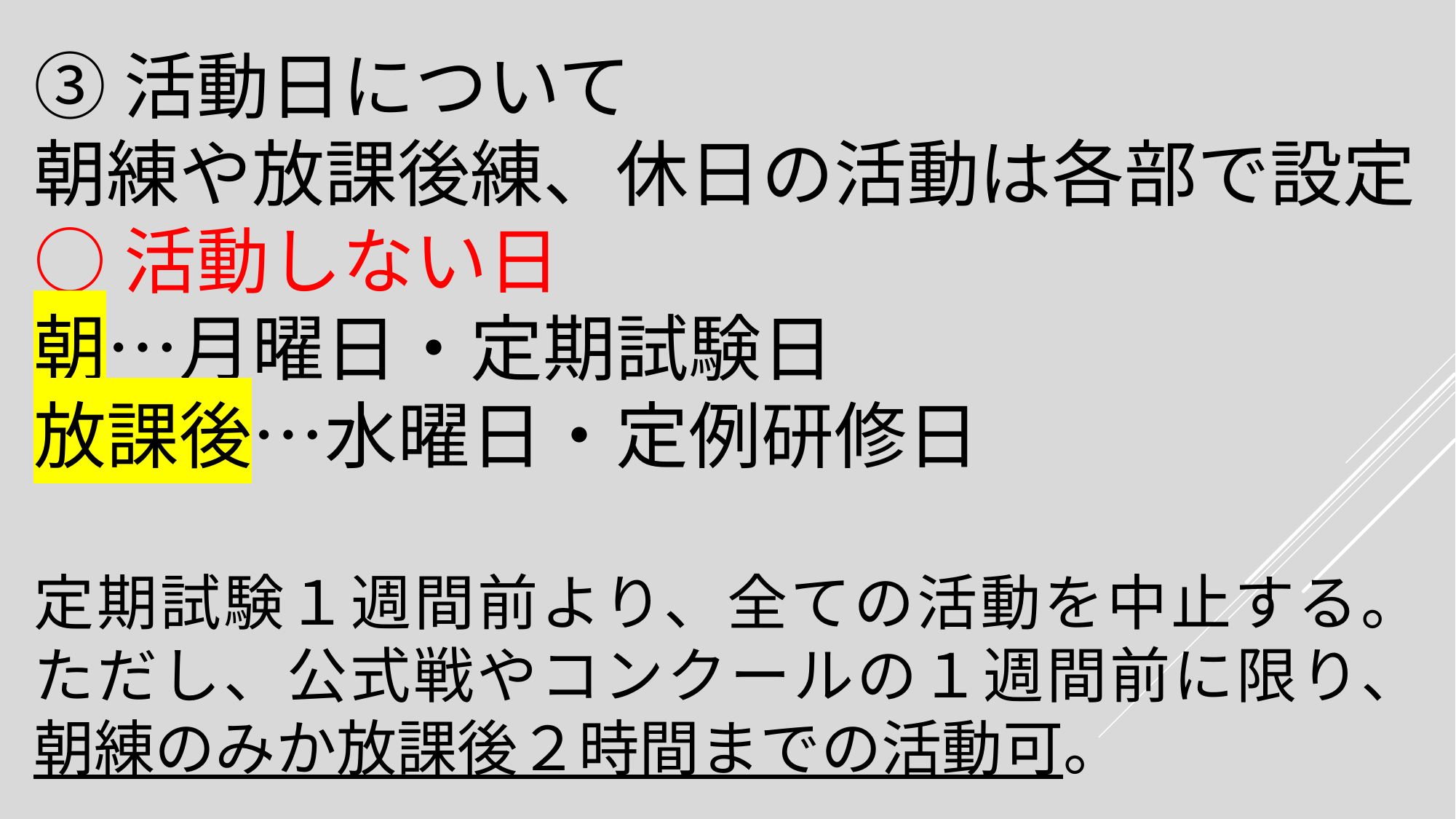

③活動日について
朝練や放課後練、休日の活動は各部で設定
○活動しない日
朝…月曜日・定期試験日
放課後…水曜日・定例研修日

定期試験１週間前より、全ての活動を中止する。ただし、公式戦やコンクールの１週間前に限り、朝練のみか放課後２時間までの活動可。